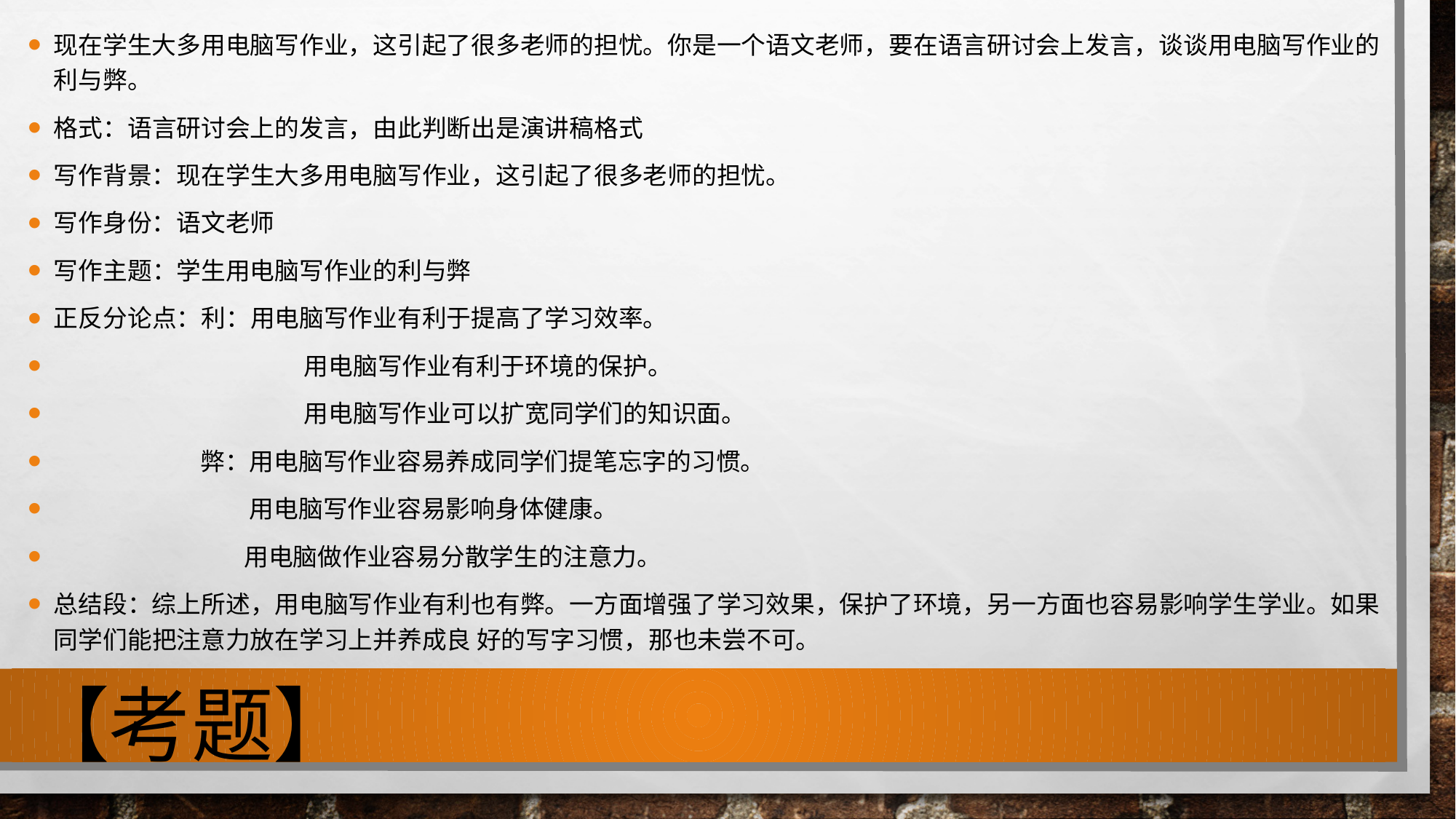

现在学生大多用电脑写作业，这引起了很多老师的担忧。你是一个语文老师，要在语言研讨会上发言，谈谈用电脑写作业的利与弊。
格式：语言研讨会上的发言，由此判断出是演讲稿格式
写作背景：现在学生大多用电脑写作业，这引起了很多老师的担忧。
写作身份：语文老师
写作主题：学生用电脑写作业的利与弊
正反分论点：利：用电脑写作业有利于提高了学习效率。
                                             用电脑写作业有利于环境的保护。
                                             用电脑写作业可以扩宽同学们的知识面。
                          弊：用电脑写作业容易养成同学们提笔忘字的习惯。
                                   用电脑写作业容易影响身体健康。
                                  用电脑做作业容易分散学生的注意力。
总结段：综上所述，用电脑写作业有利也有弊。一方面增强了学习效果，保护了环境，另一方面也容易影响学生学业。如果同学们能把注意力放在学习上并养成良 好的写字习惯，那也未尝不可。

# 【考题】